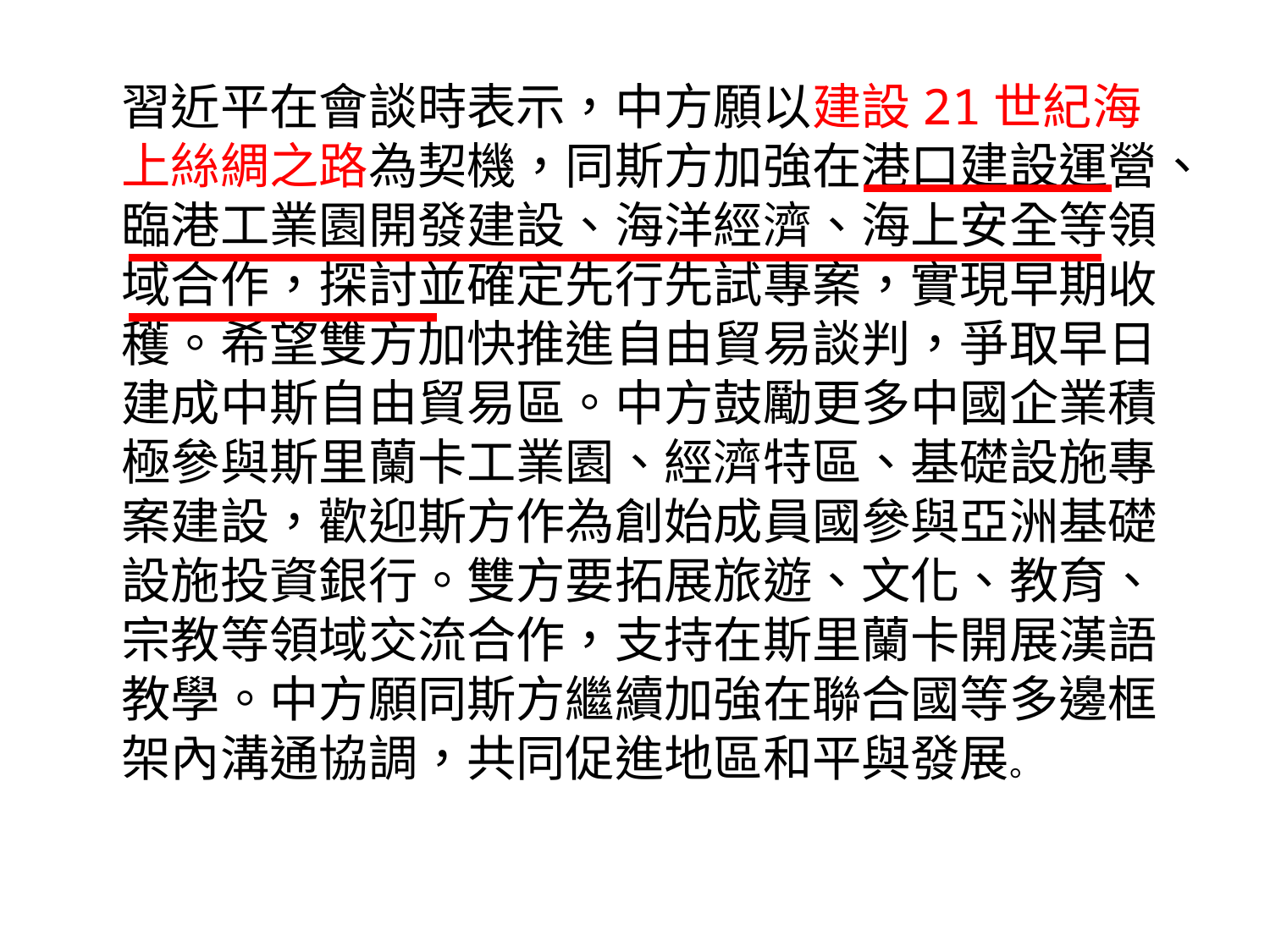

習近平在會談時表示，中方願以建設21世紀海上絲綢之路為契機，同斯方加強在港口建設運營、臨港工業園開發建設、海洋經濟、海上安全等領域合作，探討並確定先行先試專案，實現早期收穫。希望雙方加快推進自由貿易談判，爭取早日建成中斯自由貿易區。中方鼓勵更多中國企業積極參與斯里蘭卡工業園、經濟特區、基礎設施專案建設，歡迎斯方作為創始成員國參與亞洲基礎設施投資銀行。雙方要拓展旅遊、文化、教育、宗教等領域交流合作，支持在斯里蘭卡開展漢語教學。中方願同斯方繼續加強在聯合國等多邊框架內溝通協調，共同促進地區和平與發展。
#